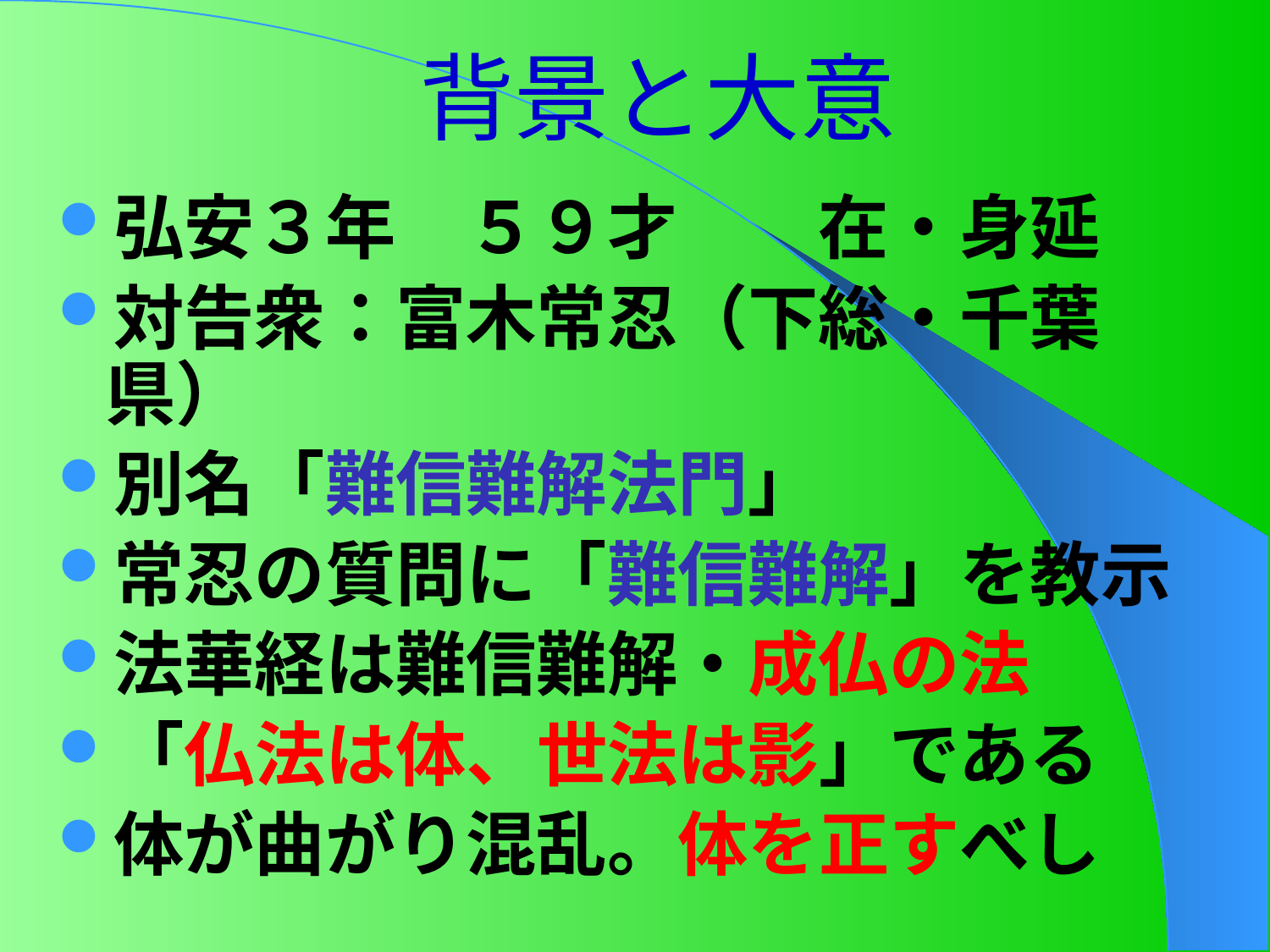

# 背景と大意
弘安３年　５９才　　在・身延
対告衆：富木常忍（下総・千葉県）
別名「難信難解法門」
常忍の質問に「難信難解」を教示
法華経は難信難解・成仏の法
「仏法は体、世法は影」である
体が曲がり混乱。体を正すべし